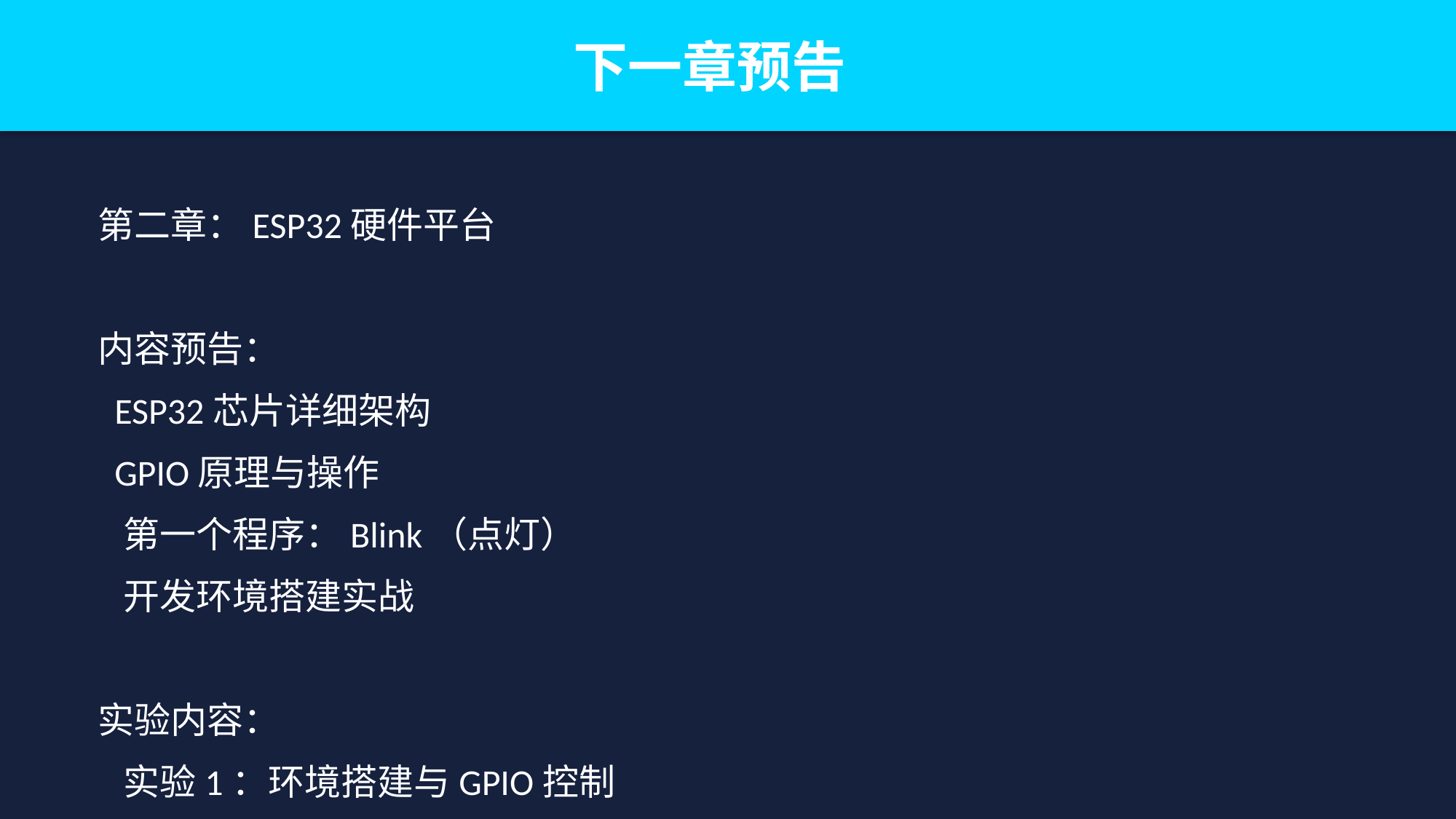

下一章预告
第二章：ESP32硬件平台

内容预告：
  ESP32芯片详细架构
  GPIO原理与操作
  第一个程序：Blink（点灯）
  开发环境搭建实战

实验内容：
  实验1：环境搭建与GPIO控制
  LED流水灯、按键检测

记得带上电脑和开发板！